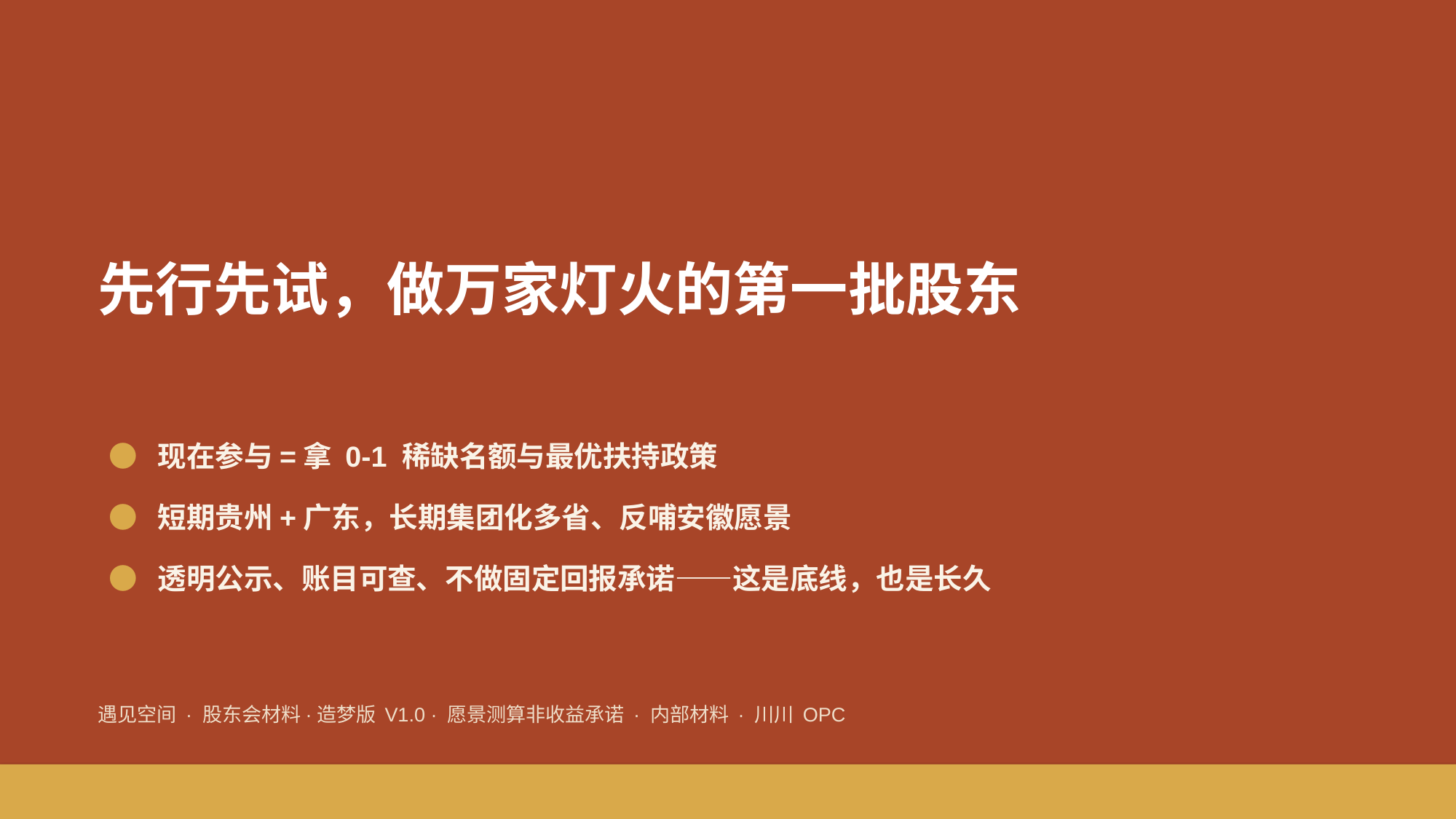

先行先试，做万家灯火的第一批股东
●  现在参与=拿 0-1 稀缺名额与最优扶持政策
●  短期贵州+广东，长期集团化多省、反哺安徽愿景
●  透明公示、账目可查、不做固定回报承诺——这是底线，也是长久
遇见空间 · 股东会材料·造梦版 V1.0 · 愿景测算非收益承诺 · 内部材料 · 川川 OPC